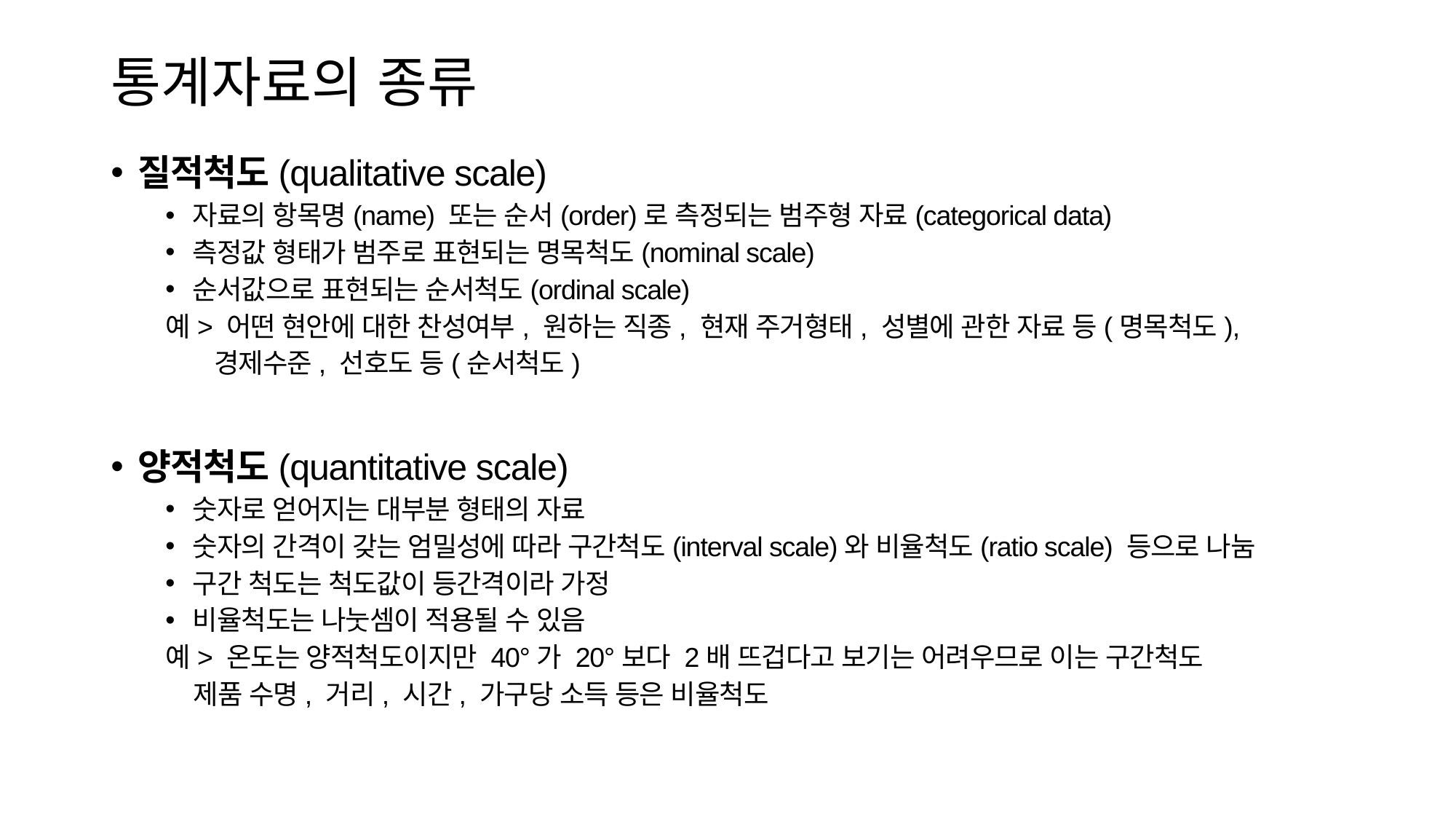

# 통계자료의 종류
질적척도(qualitative scale)
자료의 항목명(name) 또는 순서(order)로 측정되는 범주형 자료(categorical data)
측정값 형태가 범주로 표현되는 명목척도(nominal scale)
순서값으로 표현되는 순서척도(ordinal scale)
예> 어떤 현안에 대한 찬성여부, 원하는 직종, 현재 주거형태, 성별에 관한 자료 등(명목척도),
      경제수준, 선호도 등(순서척도)

양적척도(quantitative scale)
숫자로 얻어지는 대부분 형태의 자료
숫자의 간격이 갖는 엄밀성에 따라 구간척도(interval scale)와 비율척도(ratio scale) 등으로 나눔
구간 척도는 척도값이 등간격이라 가정
비율척도는 나눗셈이 적용될 수 있음
예> 온도는 양적척도이지만 40°가 20°보다 2배 뜨겁다고 보기는 어려우므로 이는 구간척도
   제품 수명, 거리, 시간, 가구당 소득 등은 비율척도